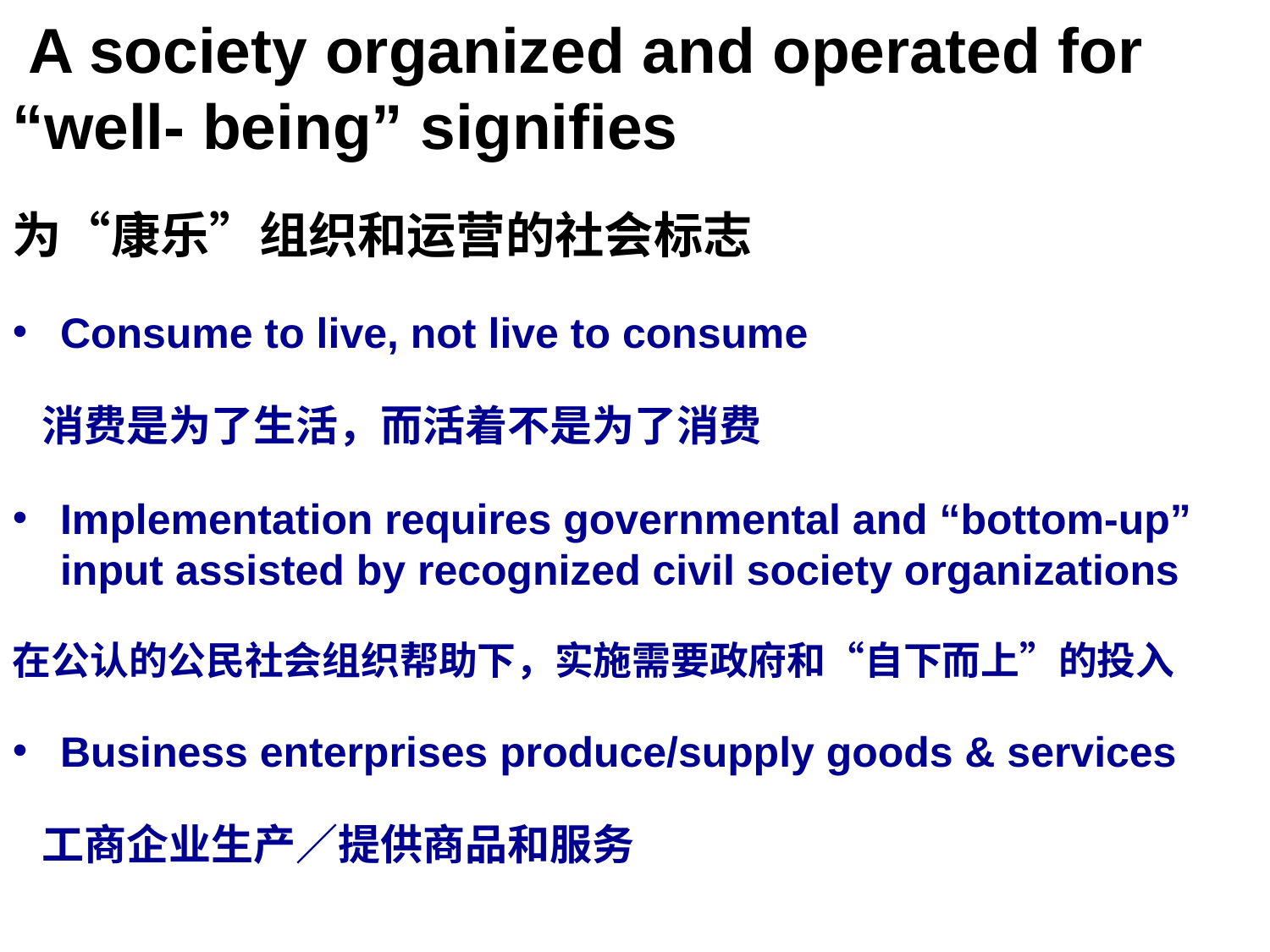

A society organized and operated for “well- being” signifies
为“康乐”组织和运营的社会标志
Consume to live, not live to consume
  消费是为了生活，而活着不是为了消费
Implementation requires governmental and “bottom-up” input assisted by recognized civil society organizations
在公认的公民社会组织帮助下，实施需要政府和“自下而上”的投入
Business enterprises produce/supply goods & services
  工商企业生产／提供商品和服务

23